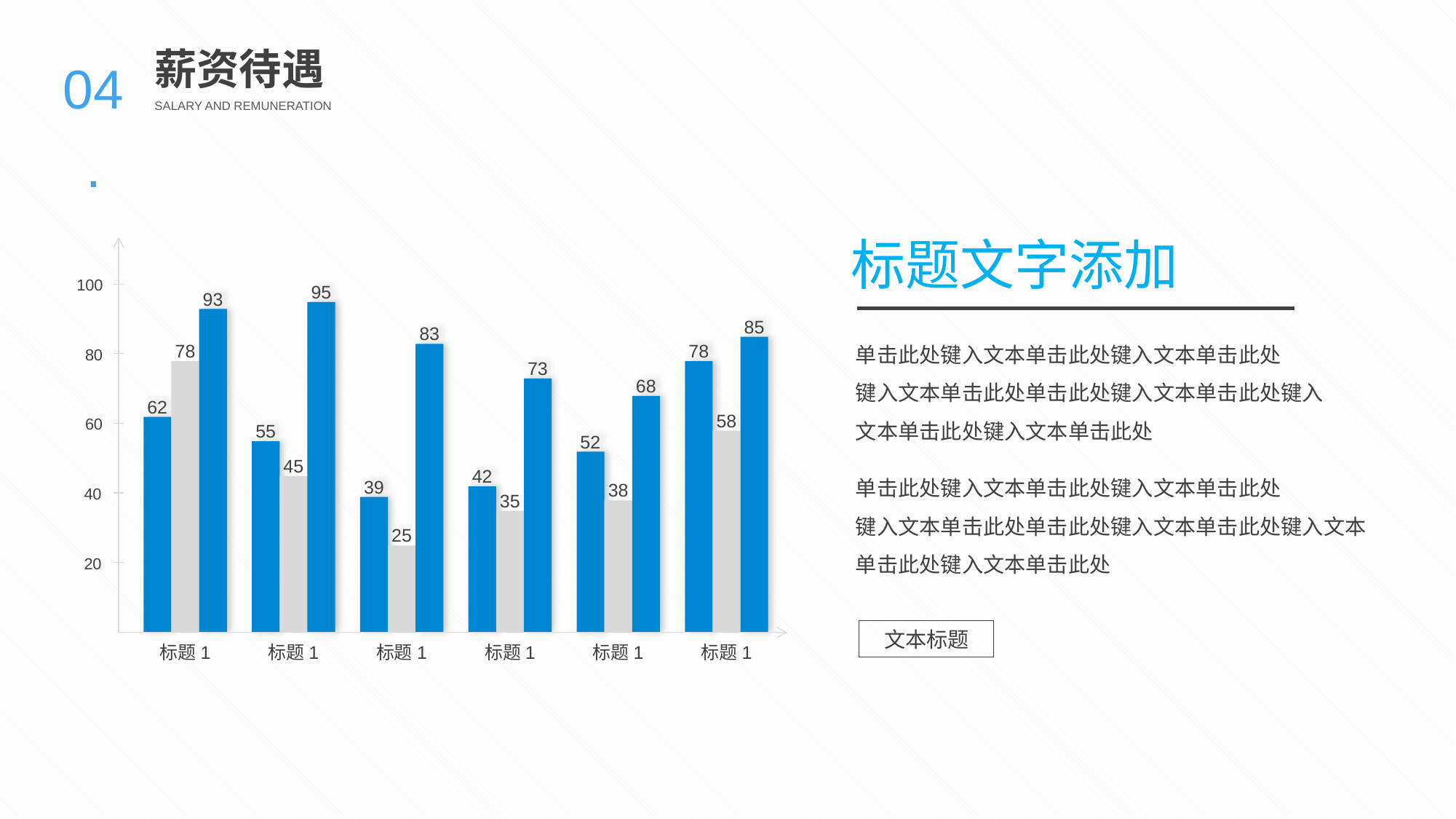

BY YUSHEN
04.
薪资待遇
SALARY AND REMUNERATION
标题文字添加
单击此处键入文本单击此处键入文本单击此处
键入文本单击此处单击此处键入文本单击此处键入文本单击此处键入文本单击此处
单击此处键入文本单击此处键入文本单击此处
键入文本单击此处单击此处键入文本单击此处键入文本单击此处键入文本单击此处
文本标题

100
95
93
85
83
80
78
78
73
68
62
60
58
55
52
45
42
40
39
38
35
25
20
标题1
标题1
标题1
标题1
标题1
标题1